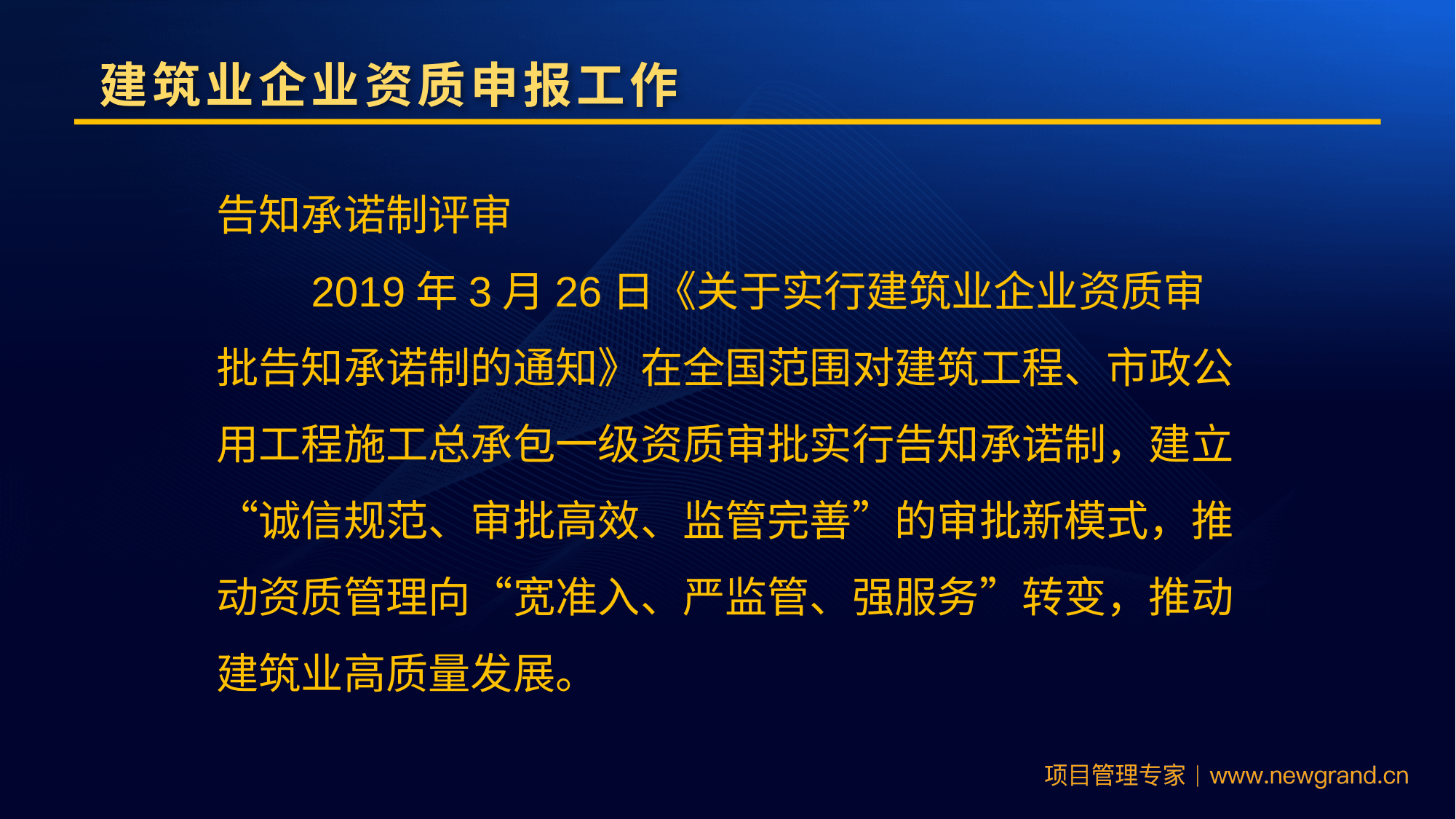

建筑业企业资质申报工作

告知承诺制评审
        2019年3月26日《关于实行建筑业企业资质审批告知承诺制的通知》在全国范围对建筑工程、市政公用工程施工总承包一级资质审批实行告知承诺制，建立“诚信规范、审批高效、监管完善”的审批新模式，推动资质管理向“宽准入、严监管、强服务”转变，推动建筑业高质量发展。